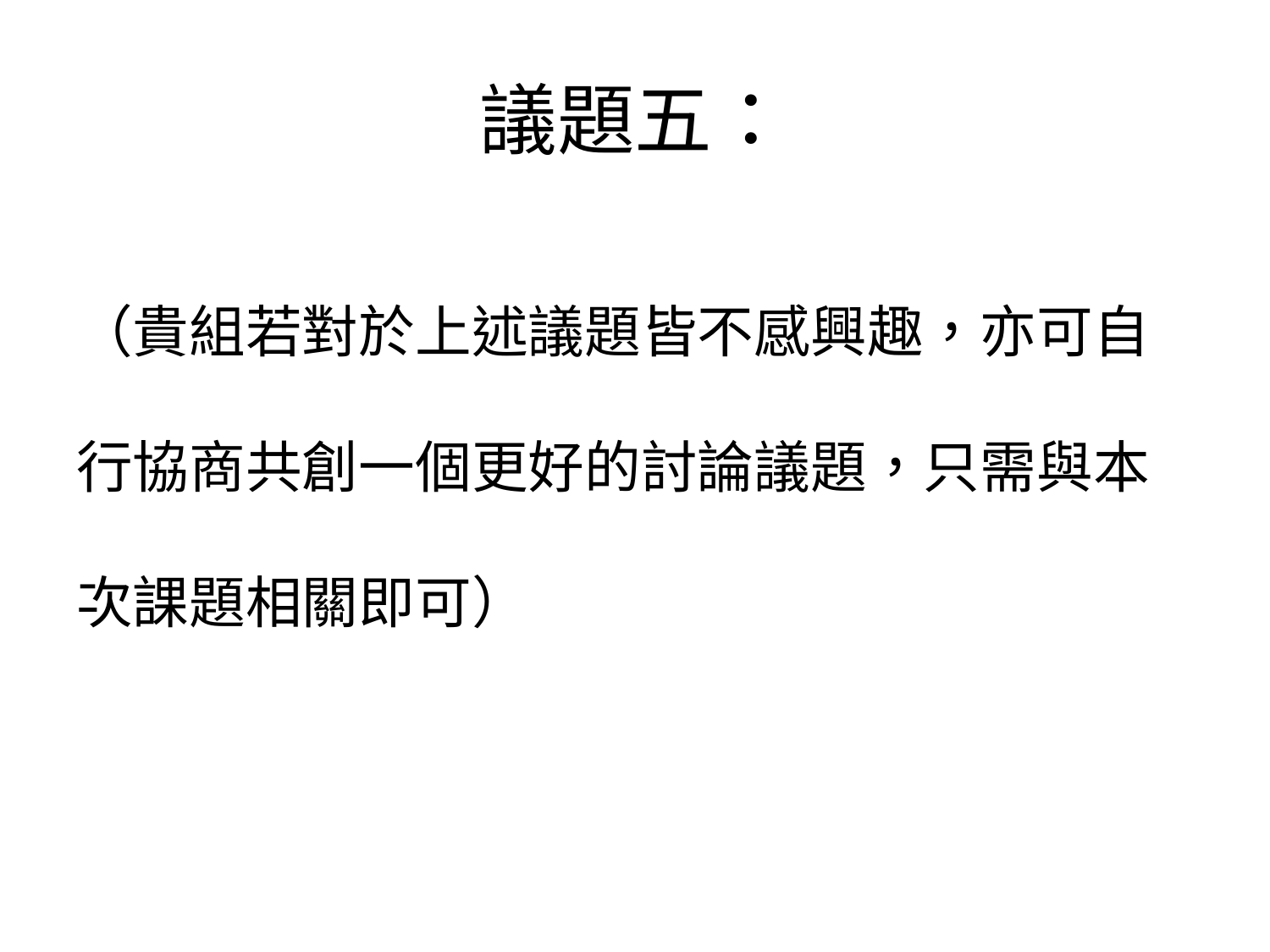

# 議題五：
（貴組若對於上述議題皆不感興趣，亦可自行協商共創一個更好的討論議題，只需與本次課題相關即可）